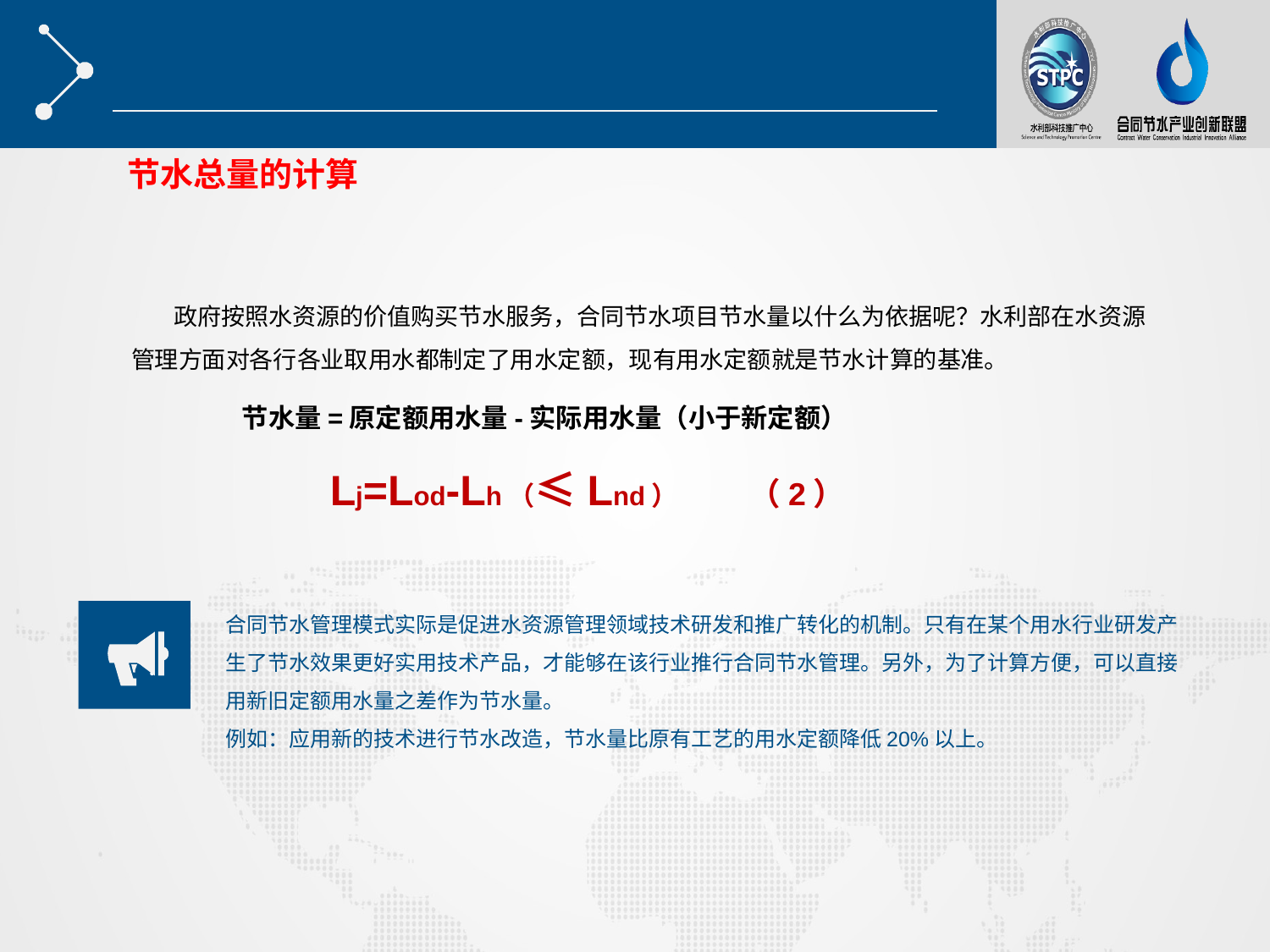

节水总量的计算

       政府按照水资源的价值购买节水服务，合同节水项目节水量以什么为依据呢？水利部在水资源管理方面对各行各业取用水都制定了用水定额，现有用水定额就是节水计算的基准。
节水量=原定额用水量-实际用水量（小于新定额）
Lj=Lod-Lh（≤Lnd）            （2）
合同节水管理模式实际是促进水资源管理领域技术研发和推广转化的机制。只有在某个用水行业研发产生了节水效果更好实用技术产品，才能够在该行业推行合同节水管理。另外，为了计算方便，可以直接用新旧定额用水量之差作为节水量。
例如：应用新的技术进行节水改造，节水量比原有工艺的用水定额降低20%以上。